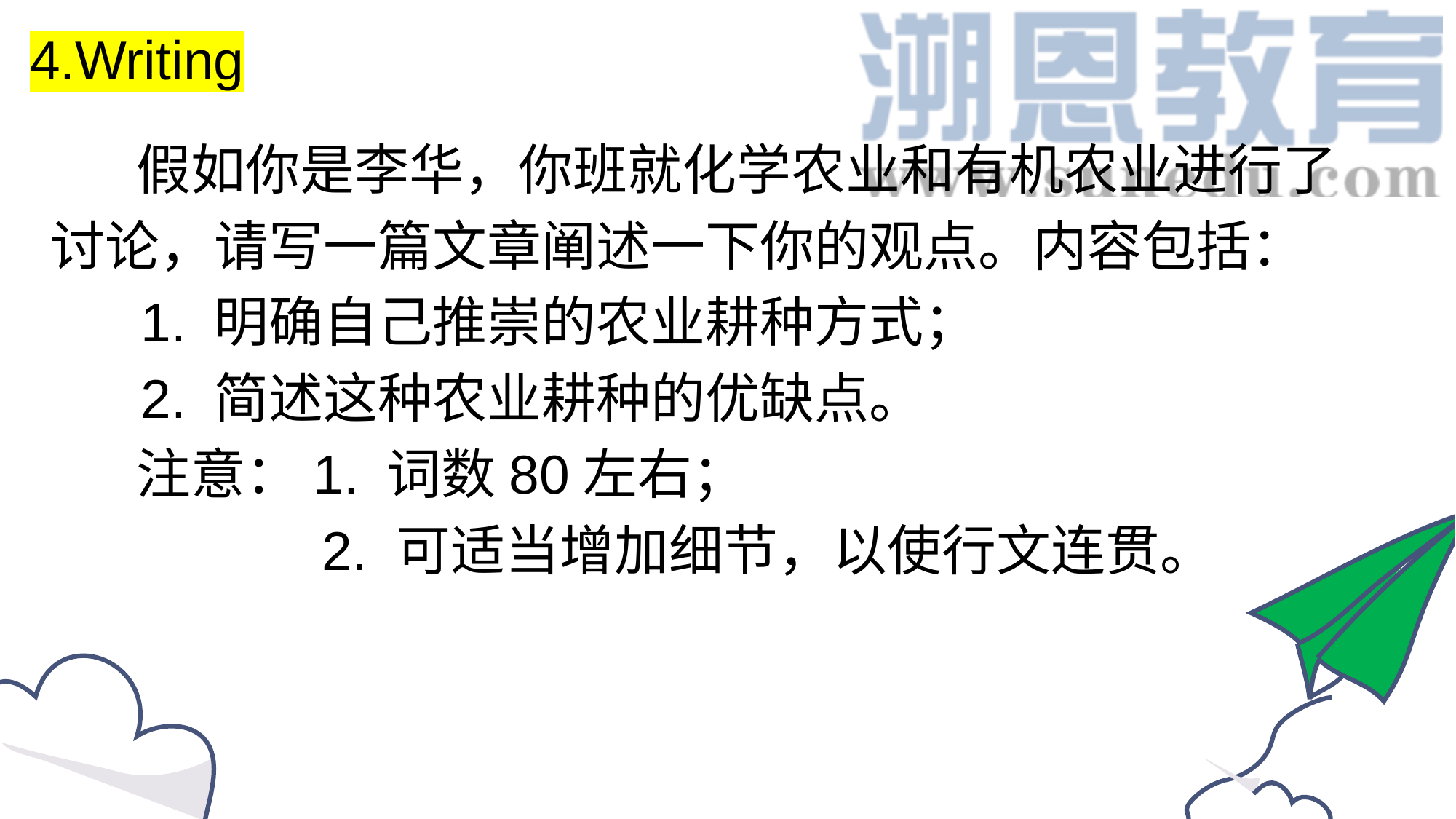

4.Writing
      假如你是李华，你班就化学农业和有机农业进行了讨论，请写一篇文章阐述一下你的观点。内容包括：
      1. 明确自己推崇的农业耕种方式；
      2. 简述这种农业耕种的优缺点。
      注意：1. 词数80左右；
                  2. 可适当增加细节，以使行文连贯。